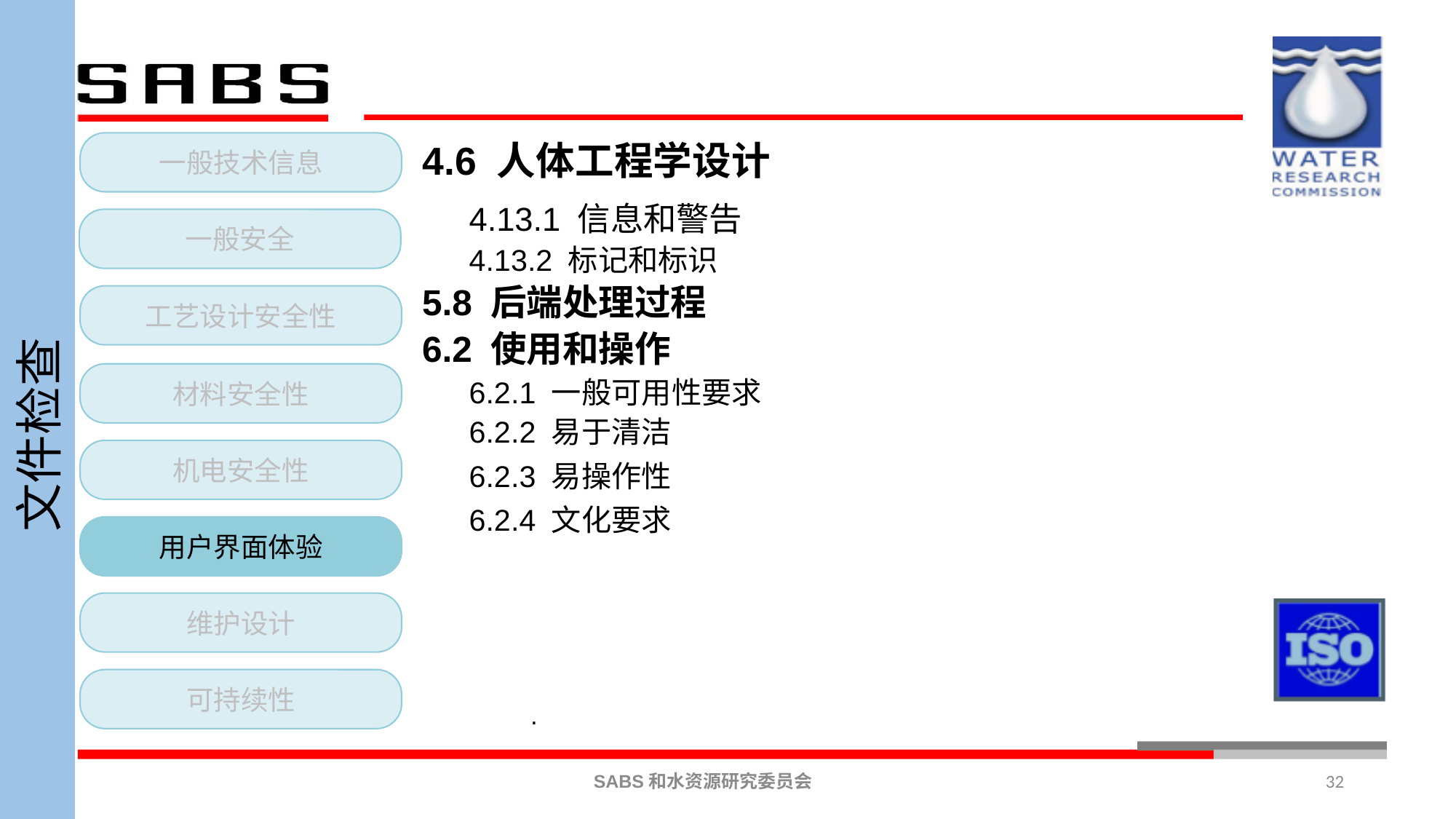

4.6 人体工程学设计
4.13.1 信息和警告
4.13.2 标记和标识
5.8 后端处理过程
6.2 使用和操作
6.2.1 一般可用性要求
6.2.2 易于清洁
6.2.3 易操作性
6.2.4 文化要求

.
一般技术信息
一般安全
工艺设计安全性
材料安全性
机电安全性
用户界面体验
维护设计
可持续性
文件检查
32